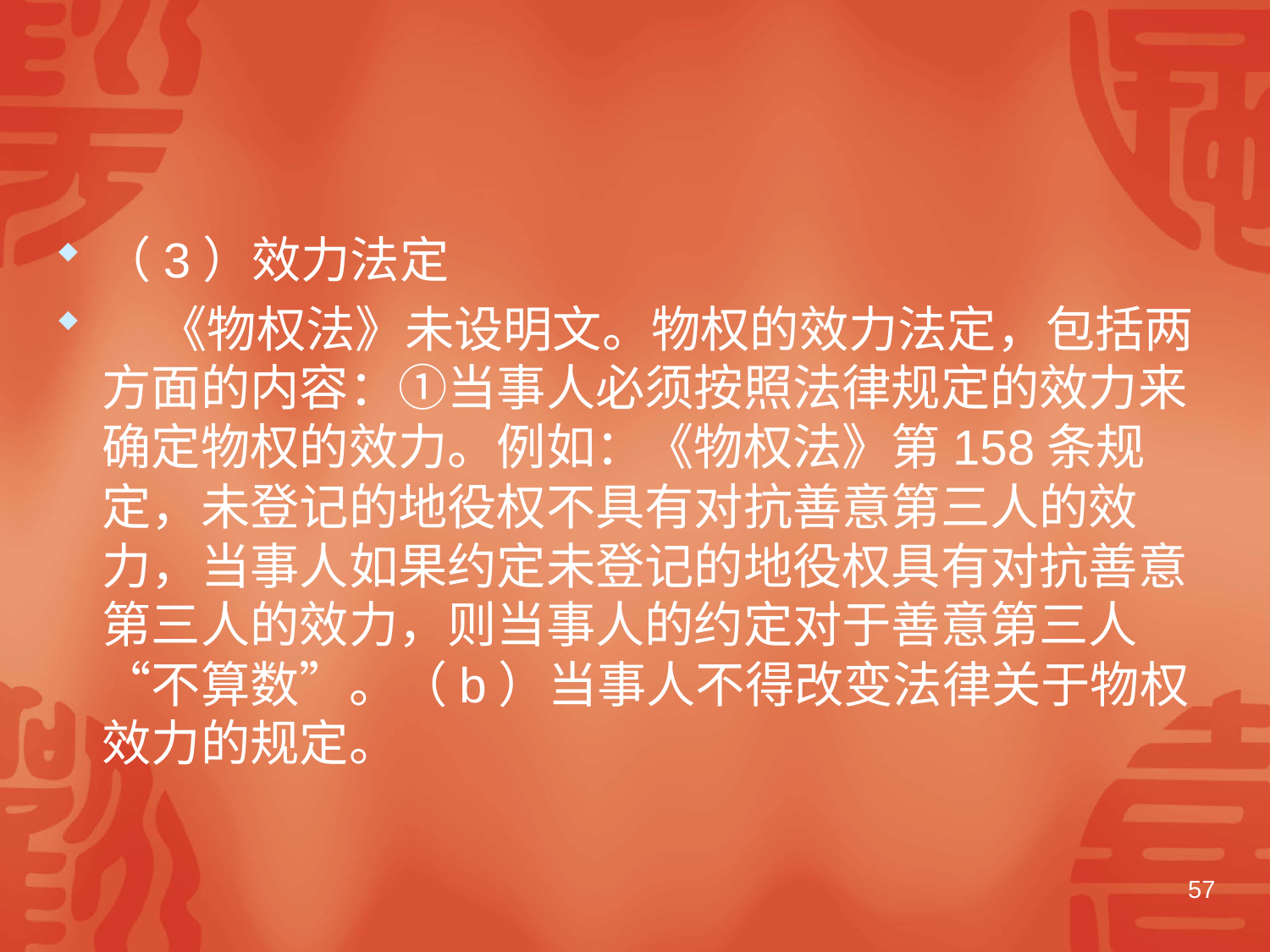

#
（3）效力法定
    《物权法》未设明文。物权的效力法定，包括两方面的内容：①当事人必须按照法律规定的效力来确定物权的效力。例如：《物权法》第158条规定，未登记的地役权不具有对抗善意第三人的效力，当事人如果约定未登记的地役权具有对抗善意第三人的效力，则当事人的约定对于善意第三人“不算数”。（b）当事人不得改变法律关于物权效力的规定。
57